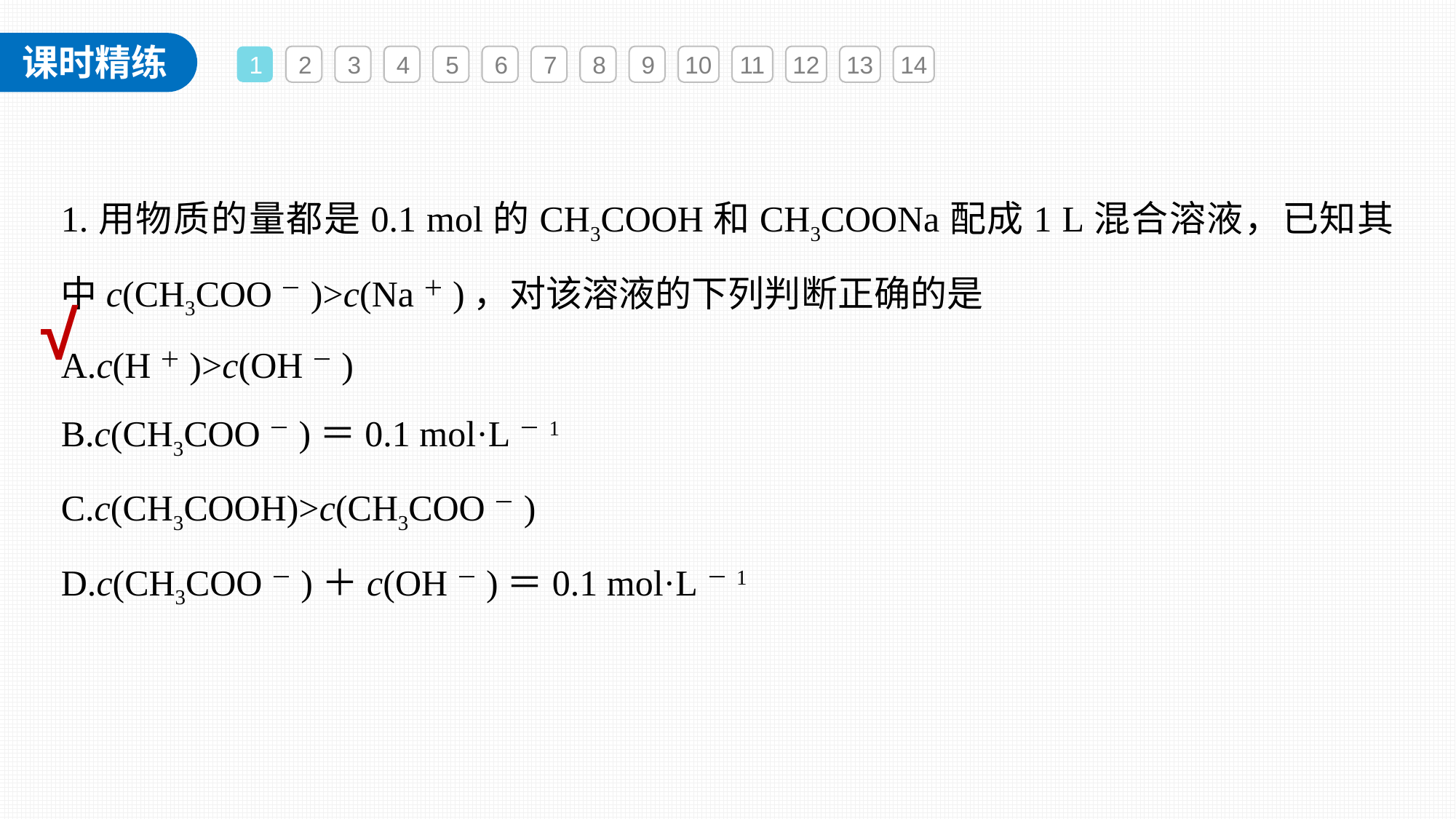

1
2
3
4
5
6
7
8
9
10
11
12
13
14
1.用物质的量都是0.1 mol的CH3COOH和CH3COONa配成1 L混合溶液，已知其中c(CH3COO－)>c(Na＋)，对该溶液的下列判断正确的是
A.c(H＋)>c(OH－)
B.c(CH3COO－)＝0.1 mol·L－1
C.c(CH3COOH)>c(CH3COO－)
D.c(CH3COO－)＋c(OH－)＝0.1 mol·L－1
√